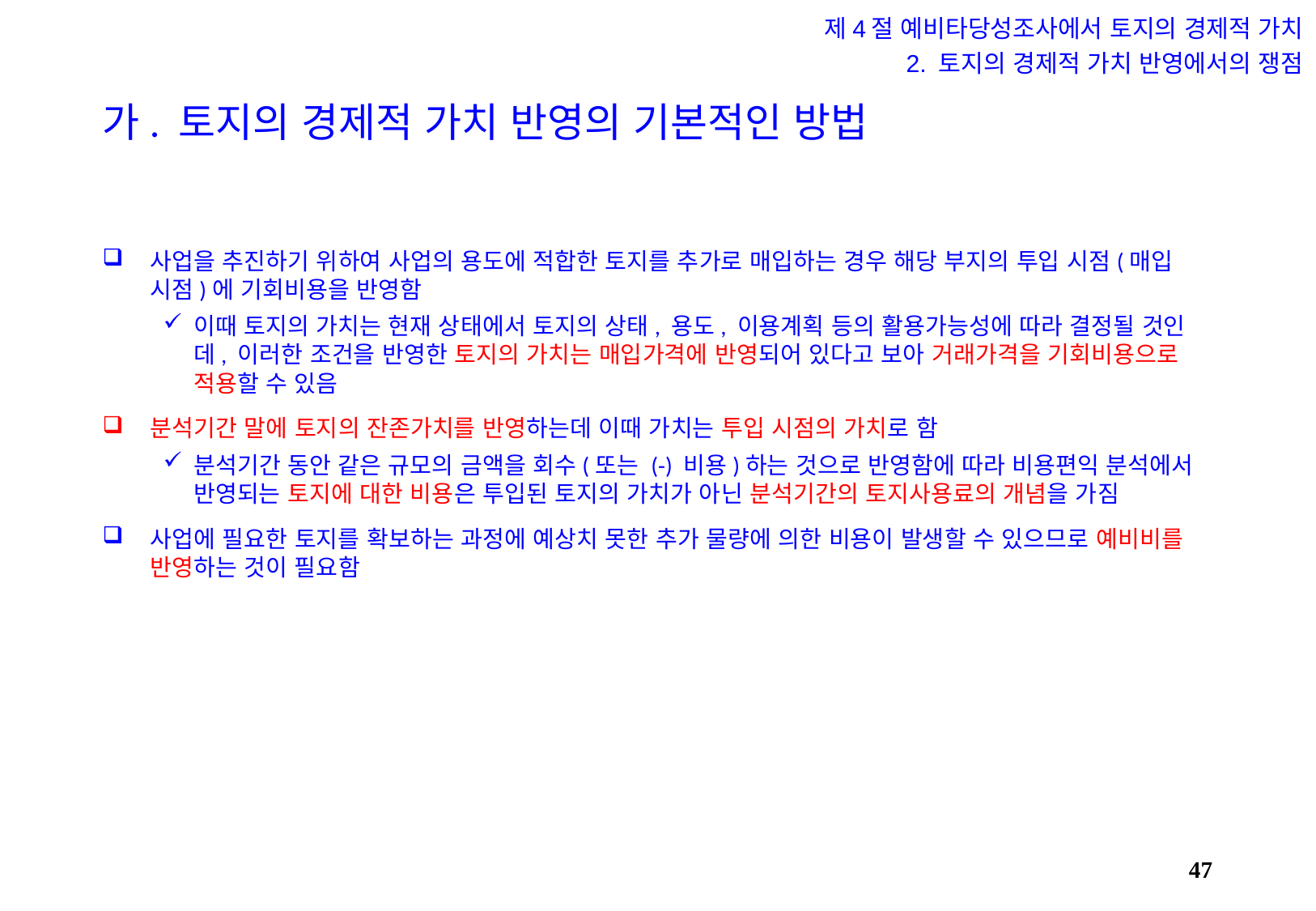

제4절 예비타당성조사에서 토지의 경제적 가치
2. 토지의 경제적 가치 반영에서의 쟁점
# 가. 토지의 경제적 가치 반영의 기본적인 방법
사업을 추진하기 위하여 사업의 용도에 적합한 토지를 추가로 매입하는 경우 해당 부지의 투입 시점(매입 시점)에 기회비용을 반영함
이때 토지의 가치는 현재 상태에서 토지의 상태, 용도, 이용계획 등의 활용가능성에 따라 결정될 것인데, 이러한 조건을 반영한 토지의 가치는 매입가격에 반영되어 있다고 보아 거래가격을 기회비용으로 적용할 수 있음
분석기간 말에 토지의 잔존가치를 반영하는데 이때 가치는 투입 시점의 가치로 함
분석기간 동안 같은 규모의 금액을 회수(또는 (-) 비용)하는 것으로 반영함에 따라 비용편익 분석에서 반영되는 토지에 대한 비용은 투입된 토지의 가치가 아닌 분석기간의 토지사용료의 개념을 가짐
사업에 필요한 토지를 확보하는 과정에 예상치 못한 추가 물량에 의한 비용이 발생할 수 있으므로 예비비를 반영하는 것이 필요함
47